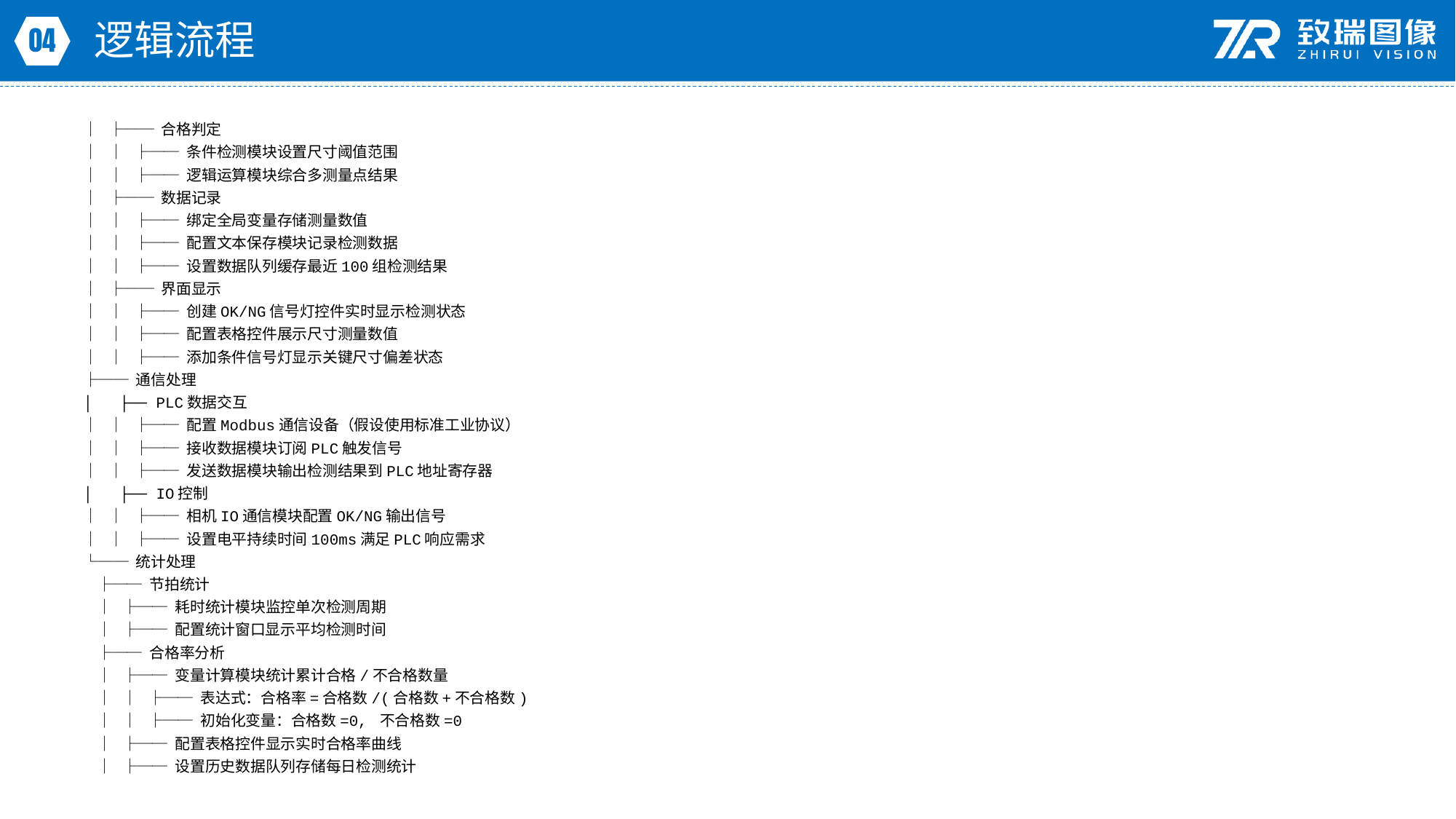

逻辑流程
04

│   ├── 合格判定
│   │   ├── 条件检测模块设置尺寸阈值范围
│   │   ├── 逻辑运算模块综合多测量点结果
│   ├── 数据记录
│   │   ├── 绑定全局变量存储测量数值
│   │   ├── 配置文本保存模块记录检测数据
│   │   ├── 设置数据队列缓存最近100组检测结果
│   ├── 界面显示
│   │   ├── 创建OK/NG信号灯控件实时显示检测状态
│   │   ├── 配置表格控件展示尺寸测量数值
│   │   ├── 添加条件信号灯显示关键尺寸偏差状态
├── 通信处理
│   ├── PLC数据交互
│   │   ├── 配置Modbus通信设备（假设使用标准工业协议）
│   │   ├── 接收数据模块订阅PLC触发信号
│   │   ├── 发送数据模块输出检测结果到PLC地址寄存器
│   ├── IO控制
│   │   ├── 相机IO通信模块配置OK/NG输出信号
│   │   ├── 设置电平持续时间100ms满足PLC响应需求
└── 统计处理
    ├── 节拍统计
    │   ├── 耗时统计模块监控单次检测周期
    │   ├── 配置统计窗口显示平均检测时间
    ├── 合格率分析
    │   ├── 变量计算模块统计累计合格/不合格数量
    │   │   ├── 表达式：合格率=合格数/(合格数+不合格数)
    │   │   ├── 初始化变量：合格数=0, 不合格数=0
    │   ├── 配置表格控件显示实时合格率曲线
    │   ├── 设置历史数据队列存储每日检测统计